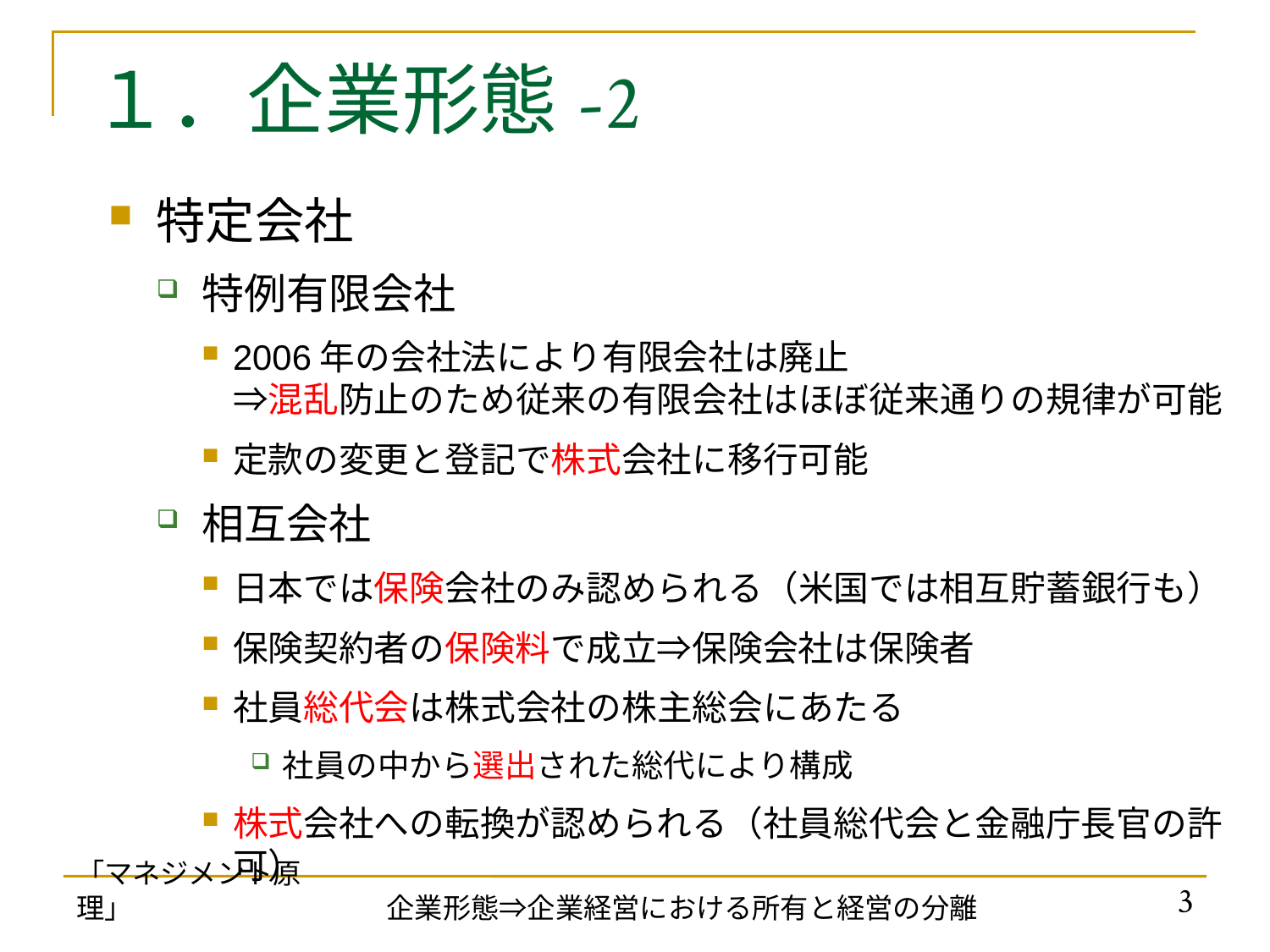

# １．企業形態-2
特定会社
特例有限会社
2006年の会社法により有限会社は廃止
⇒混乱防止のため従来の有限会社はほぼ従来通りの規律が可能
定款の変更と登記で株式会社に移行可能
相互会社
日本では保険会社のみ認められる（米国では相互貯蓄銀行も）
保険契約者の保険料で成立⇒保険会社は保険者
社員総代会は株式会社の株主総会にあたる
社員の中から選出された総代により構成
株式会社への転換が認められる（社員総代会と金融庁長官の許可）
「マネジメント原理」
3
企業形態⇒企業経営における所有と経営の分離